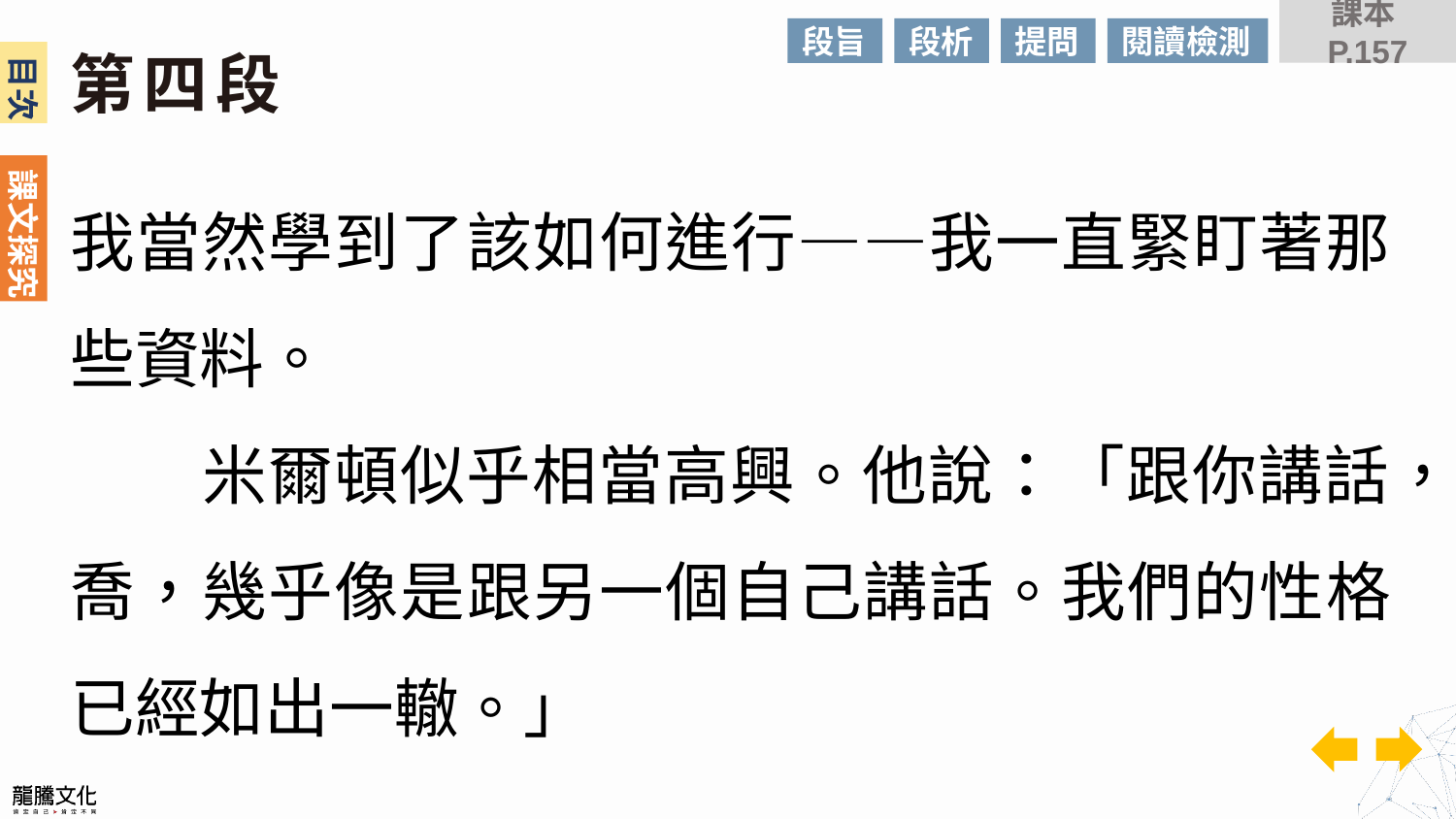

課本P.157
段旨
段析
提問
閱讀檢測
第四段
我當然學到了該如何進行——我一直緊盯著那些資料。
　　米爾頓似乎相當高興。他說：「跟你講話，喬，幾乎像是跟另一個自己講話。我們的性格已經如出一轍。」